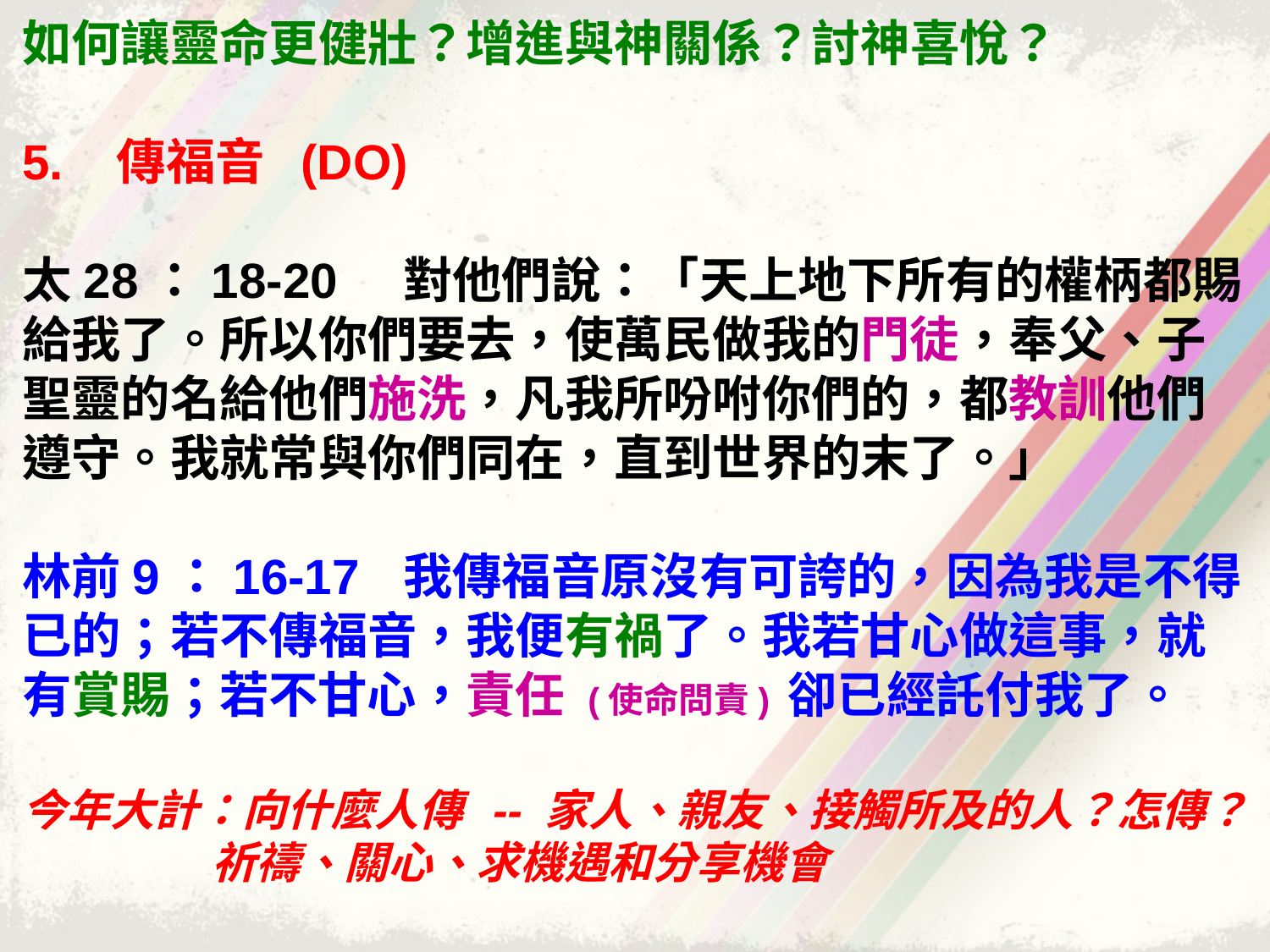

如何讓靈命更健壯？增進與神關係？討神喜悅？

5.   傳福音    (DO)

太28：18-20	對他們說：「天上地下所有的權柄都賜給我了。所以你們要去，使萬民做我的門徒，奉父、子  聖靈的名給他們施洗，凡我所吩咐你們的，都教訓他們  遵守。我就常與你們同在，直到世界的末了。」

林前9：16-17	我傳福音原沒有可誇的，因為我是不得已的；若不傳福音，我便有禍了。我若甘心做這事，就  有賞賜；若不甘心，責任 (使命問責) 卻已經託付我了。

今年大計：向什麼人傳  -- 家人、親友、接觸所及的人？怎傳？
                  祈禱、關心、求機遇和分享機會